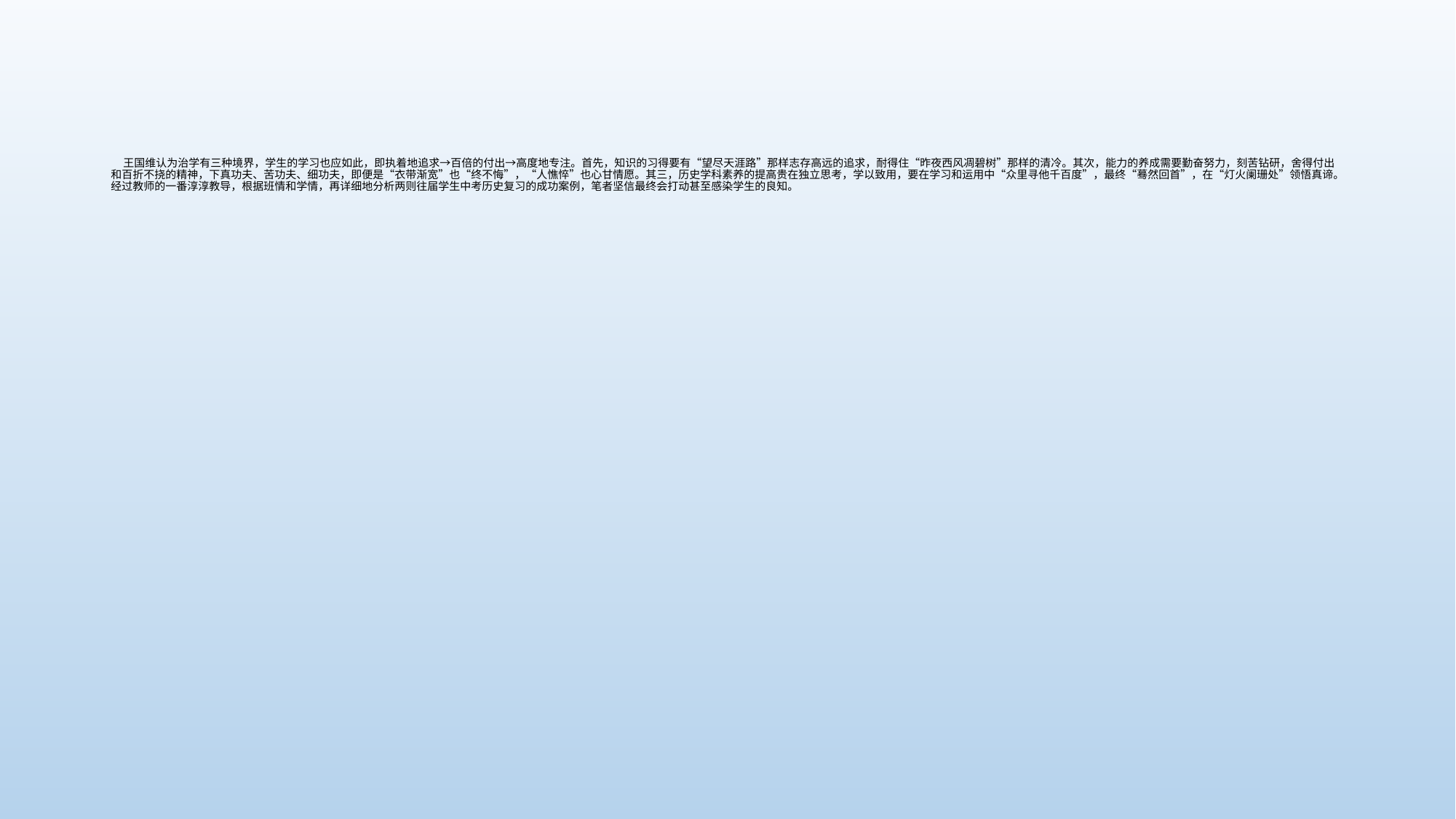

# 王国维认为治学有三种境界，学生的学习也应如此，即执着地追求→百倍的付出→高度地专注。首先，知识的习得要有“望尽天涯路”那样志存高远的追求，耐得住“昨夜西风凋碧树”那样的清冷。其次，能力的养成需要勤奋努力，刻苦钻研，舍得付出和百折不挠的精神，下真功夫、苦功夫、细功夫，即便是“衣带渐宽”也“终不悔”，“人憔悴”也心甘情愿。其三，历史学科素养的提高贵在独立思考，学以致用，要在学习和运用中“众里寻他千百度”，最终“蓦然回首”，在“灯火阑珊处”领悟真谛。经过教师的一番淳淳教导，根据班情和学情，再详细地分析两则往届学生中考历史复习的成功案例，笔者坚信最终会打动甚至感染学生的良知。